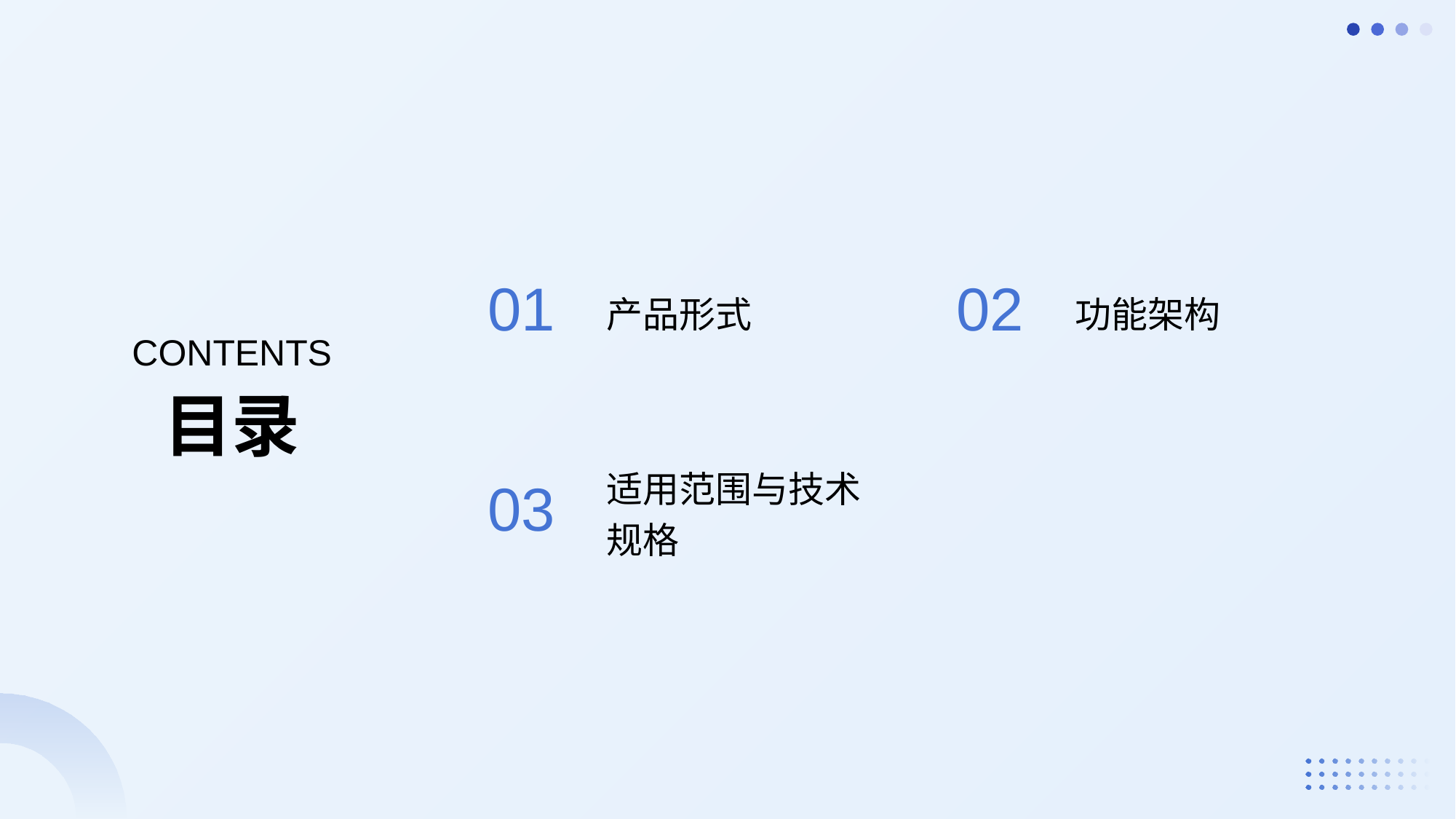

产品形式
功能架构

01
02
CONTENTS
目录
适用范围与技术规格

03